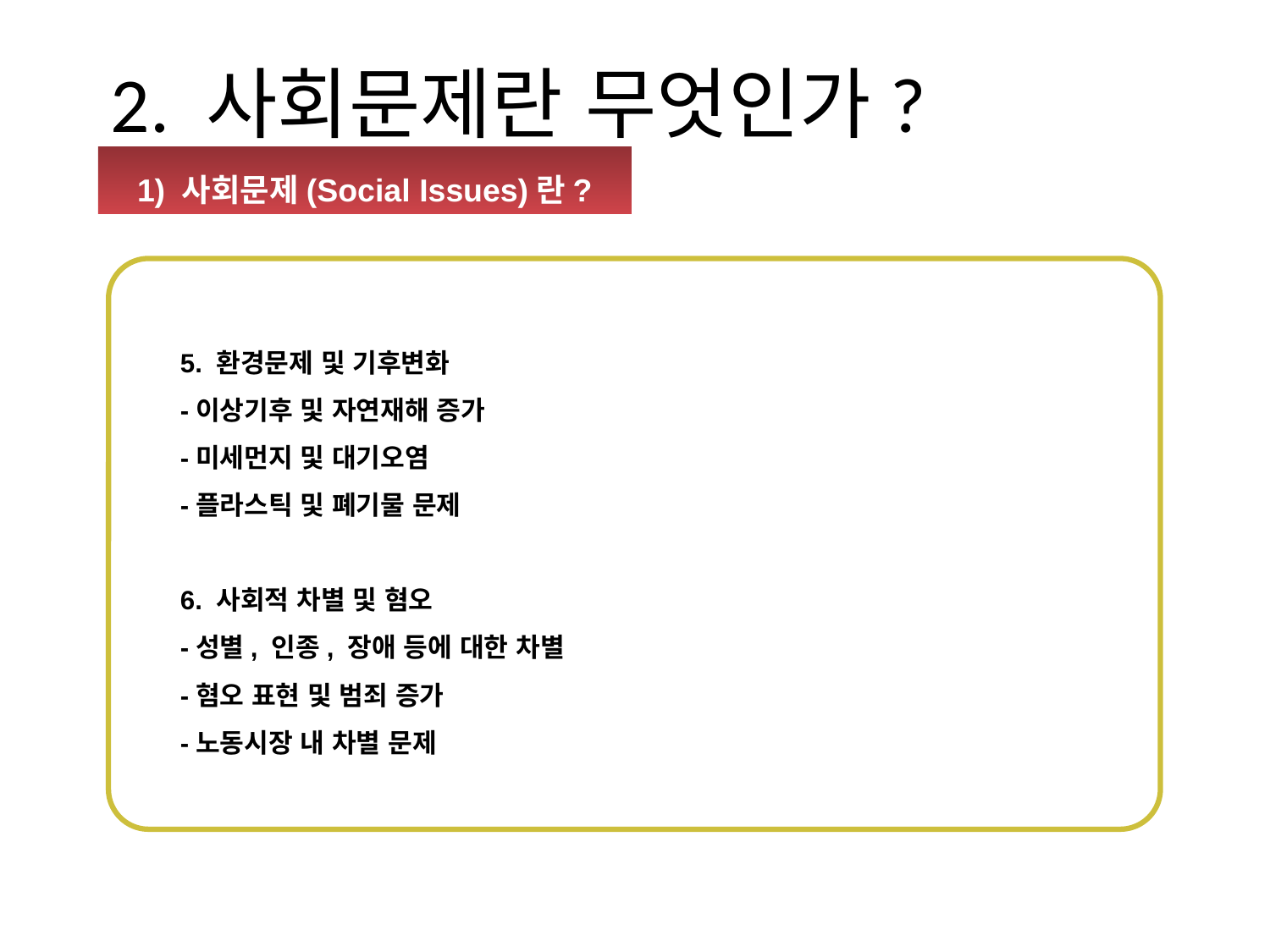

# 2. 사회문제란 무엇인가?
1) 사회문제(Social Issues)란?

5. 환경문제 및 기후변화
-이상기후 및 자연재해 증가
-미세먼지 및 대기오염
-플라스틱 및 폐기물 문제

6. 사회적 차별 및 혐오
-성별, 인종, 장애 등에 대한 차별
-혐오 표현 및 범죄 증가
-노동시장 내 차별 문제